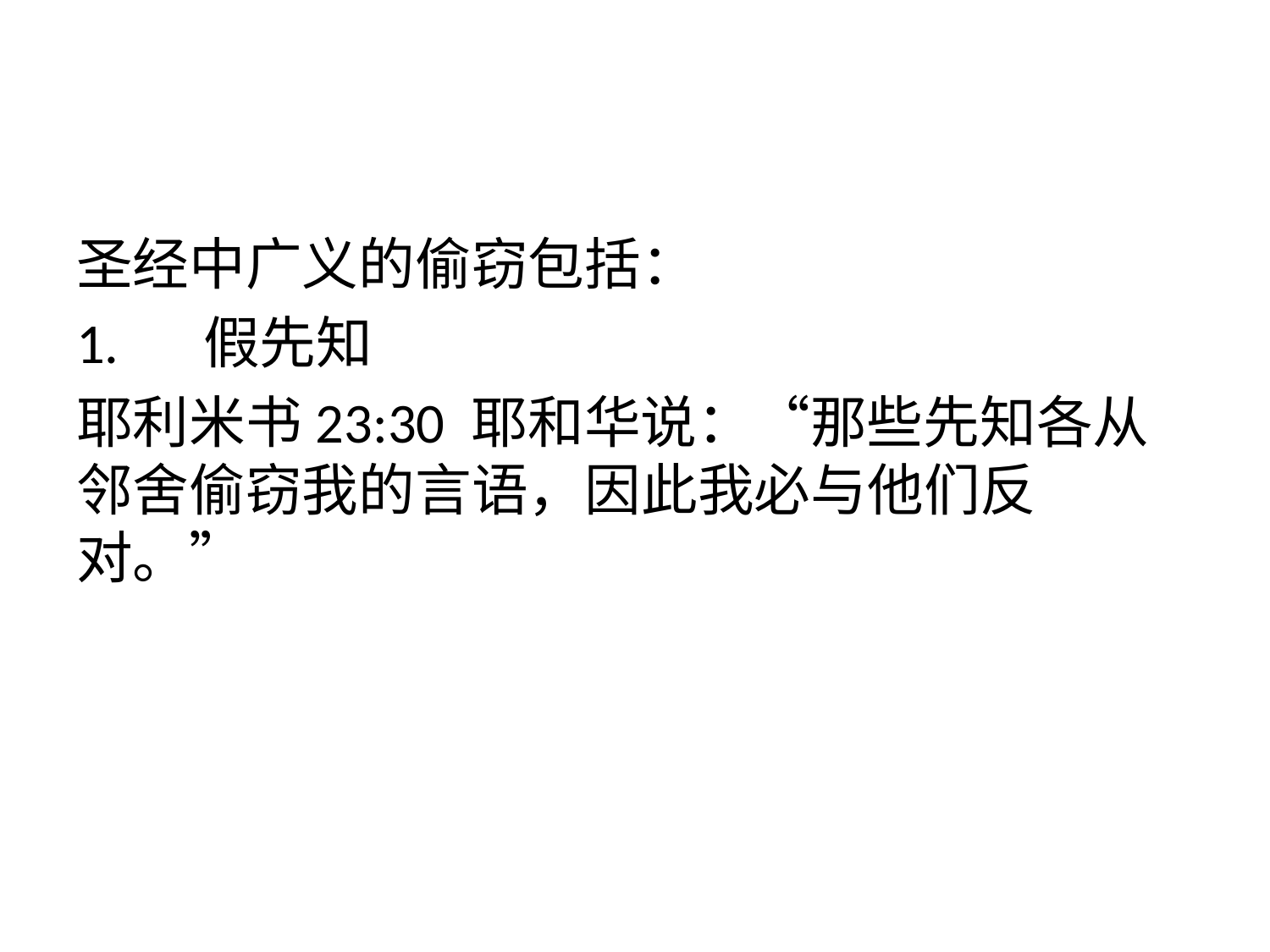

#
圣经中广义的偷窃包括：
1.	假先知
耶利米书23:30 耶和华说：“那些先知各从邻舍偷窃我的言语，因此我必与他们反对。”